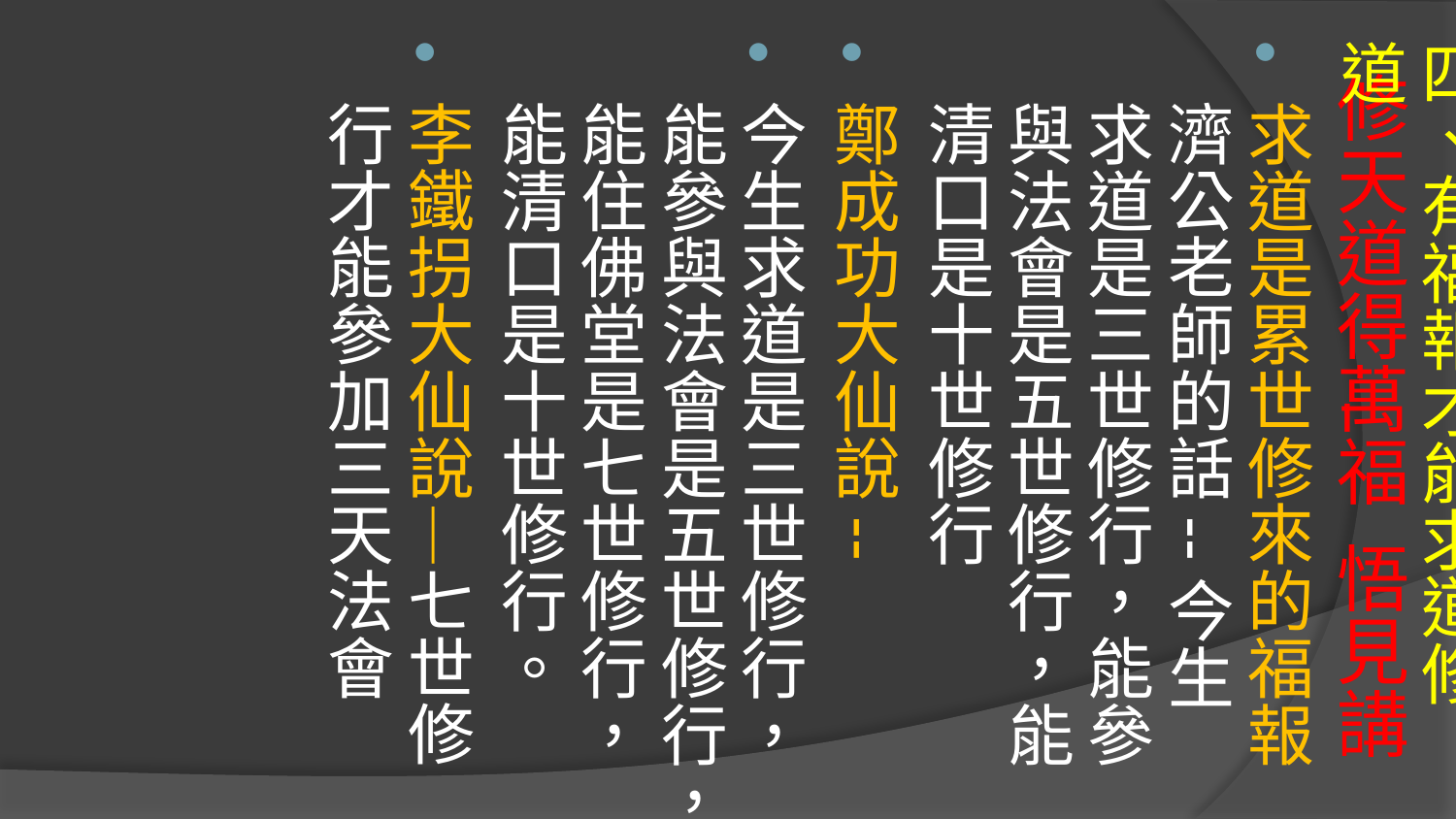

四、有福報才能求道修道
求道是累世修來的福報濟公老師的話--今生求道是三世修行，能參與法會是五世修行，能清口是十世修行
鄭成功大仙說--
今生求道是三世修行，能參與法會是五世修行，能住佛堂是七世修行，能清口是十世修行。
李鐵拐大仙說—七世修行才能參加三天法會

# 修天道得萬福  悟見講